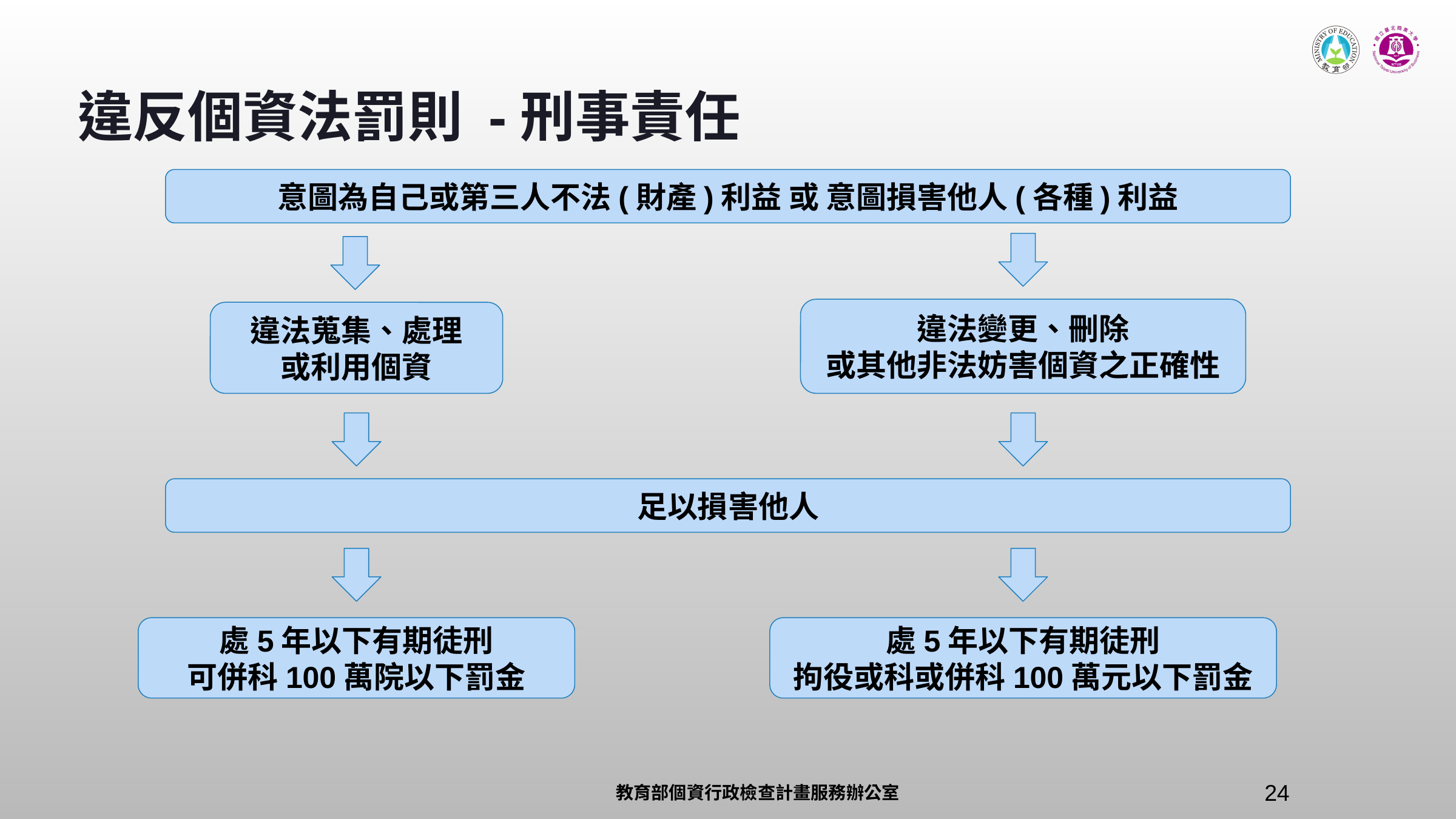

違反個資法罰則 -刑事責任

意圖為自己或第三人不法(財產)利益 或 意圖損害他人(各種)利益

違法變更、刪除
或其他非法妨害個資之正確性
違法蒐集、處理
或利用個資

足以損害他人

處5年以下有期徒刑
可併科100萬院以下罰金
處5年以下有期徒刑
拘役或科或併科100萬元以下罰金